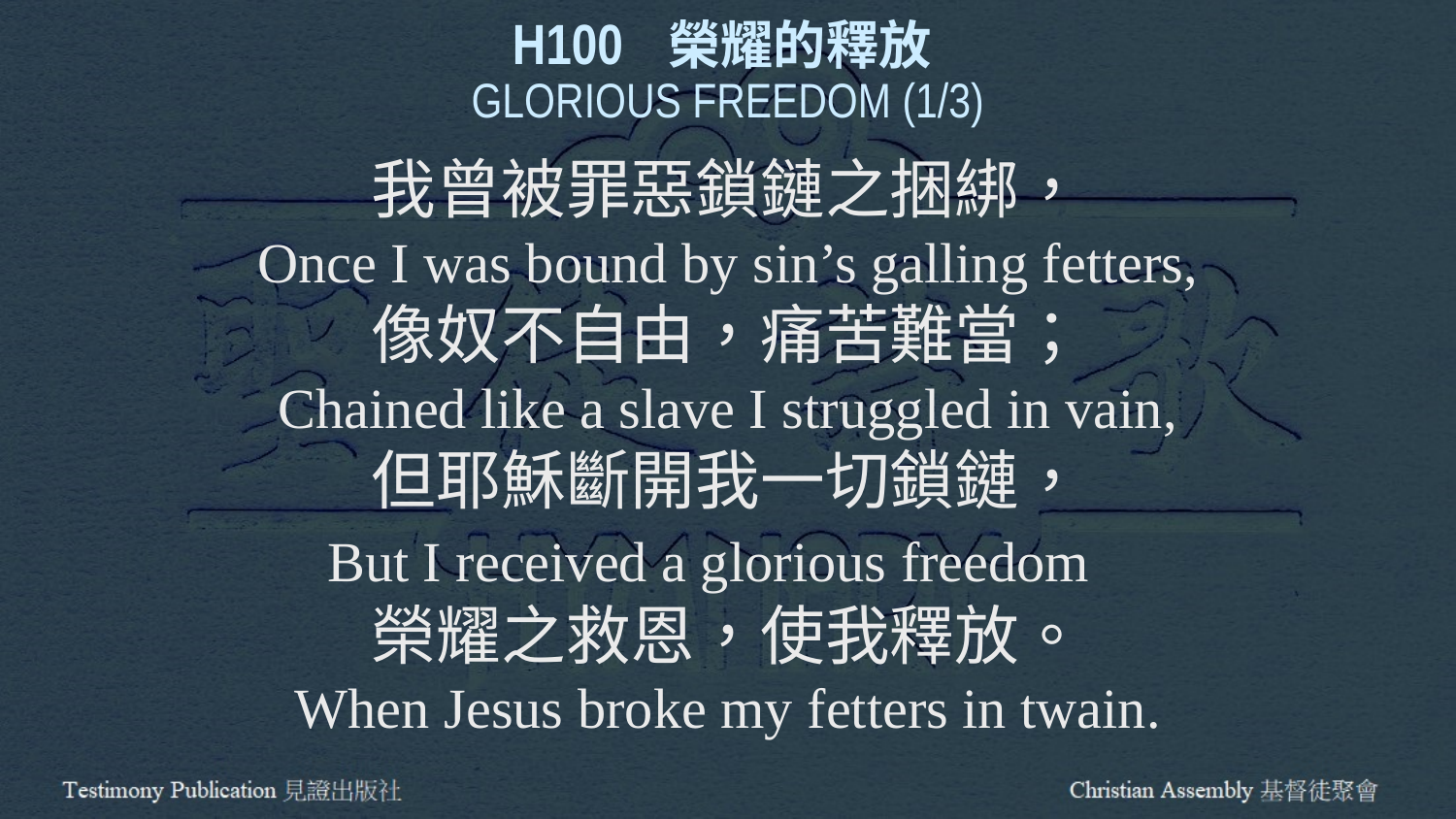

H100  榮耀的釋放
GLORIOUS FREEDOM (1/3)
我曾被罪惡鎖鏈之捆綁，
Once I was bound by sin’s galling fetters,
像奴不自由，痛苦難當；
Chained like a slave I struggled in vain,
但耶穌斷開我一切鎖鏈，
But I received a glorious freedom
榮耀之救恩，使我釋放。
When Jesus broke my fetters in twain.